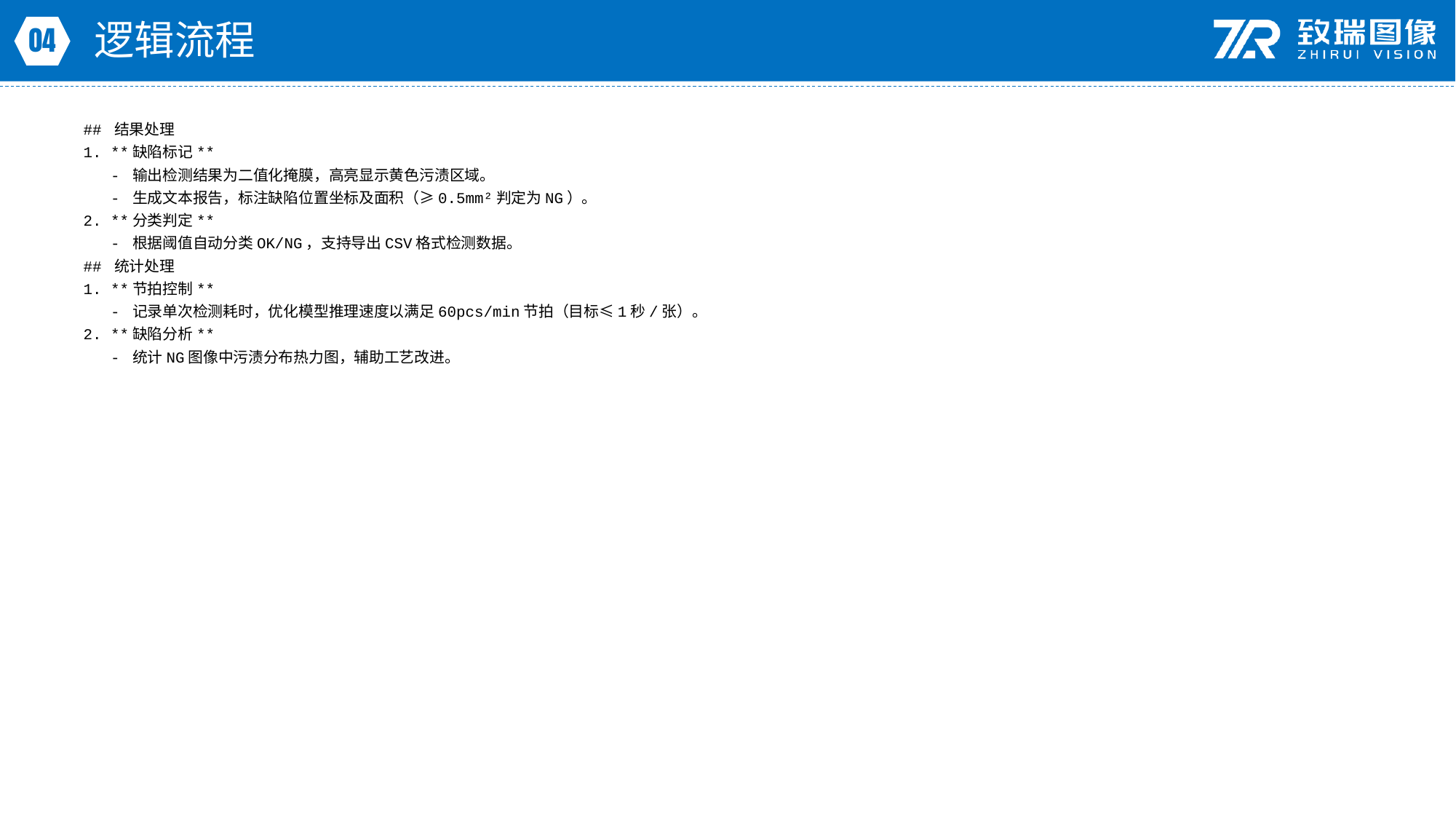

逻辑流程
04

## 结果处理
1. **缺陷标记**
   - 输出检测结果为二值化掩膜，高亮显示黄色污渍区域。
   - 生成文本报告，标注缺陷位置坐标及面积（≥0.5mm²判定为NG）。
2. **分类判定**
   - 根据阈值自动分类OK/NG，支持导出CSV格式检测数据。
## 统计处理
1. **节拍控制**
   - 记录单次检测耗时，优化模型推理速度以满足60pcs/min节拍（目标≤1秒/张）。
2. **缺陷分析**
   - 统计NG图像中污渍分布热力图，辅助工艺改进。